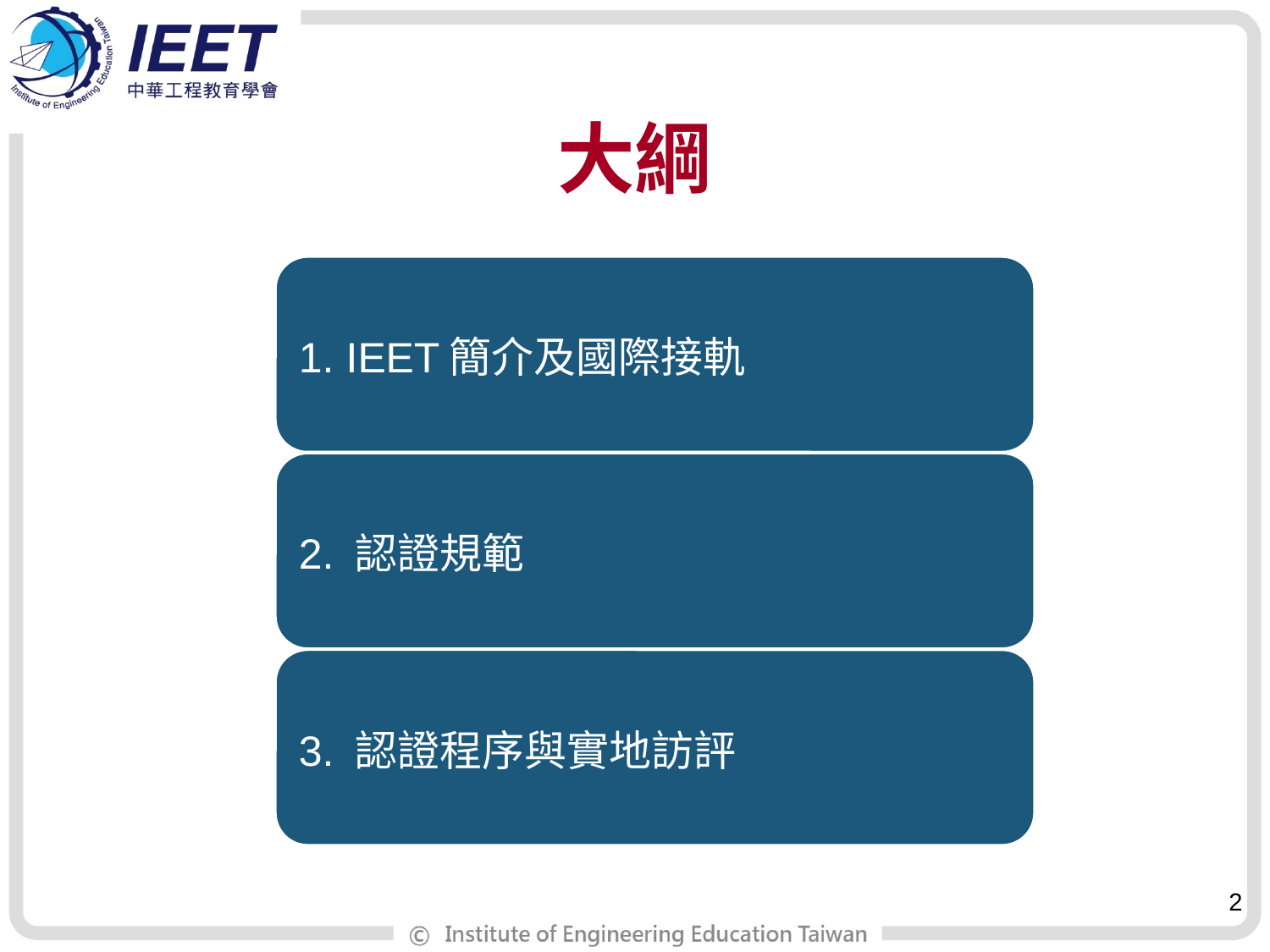

# 大綱
2. 認證規範
3. 認證程序與實地訪評
1. IEET簡介及國際接軌
2